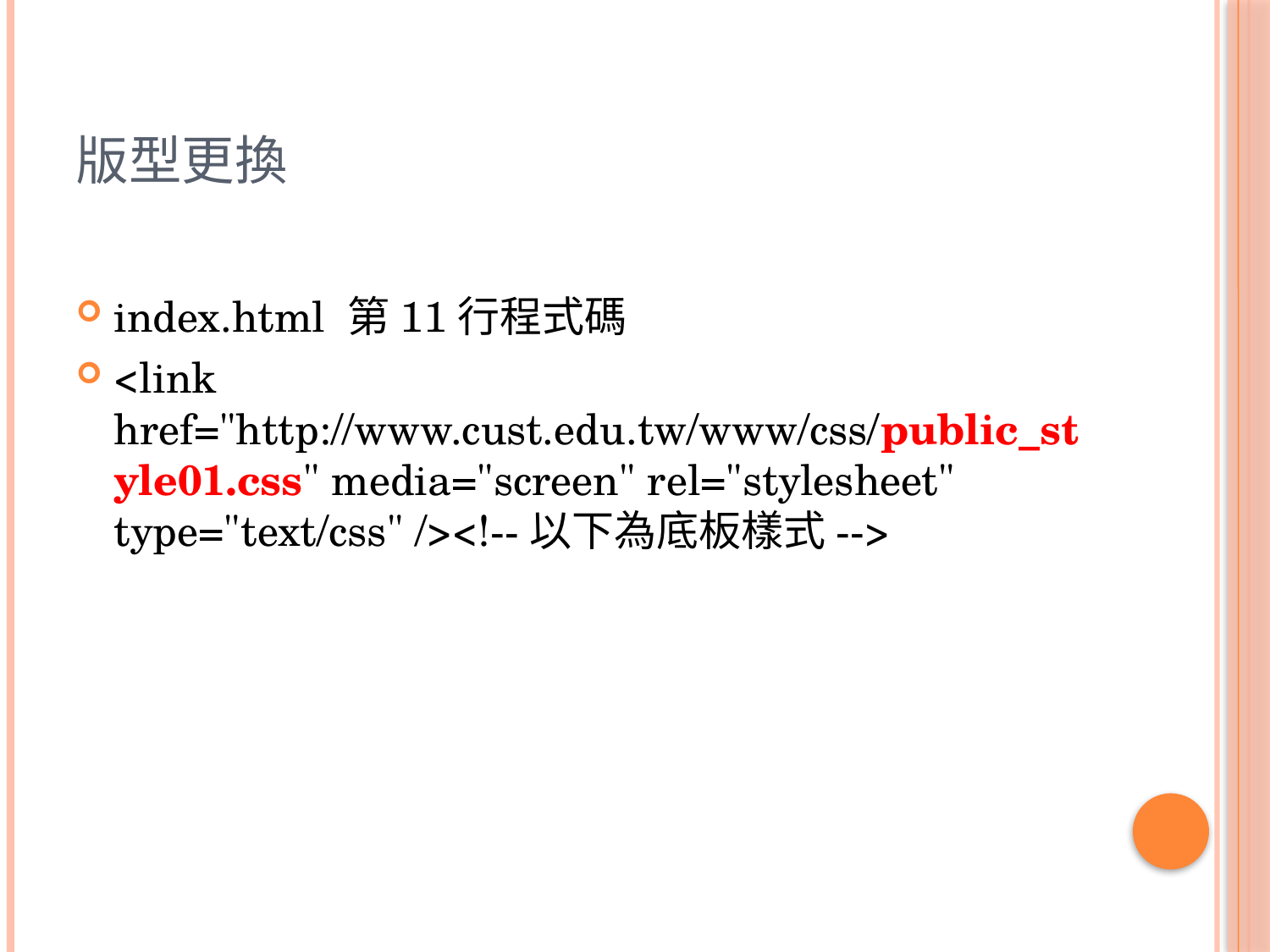

# 版型更換

index.html 第11行程式碼
<link href="http://www.cust.edu.tw/www/css/public_style01.css" media="screen" rel="stylesheet" type="text/css" /><!--以下為底板樣式-->